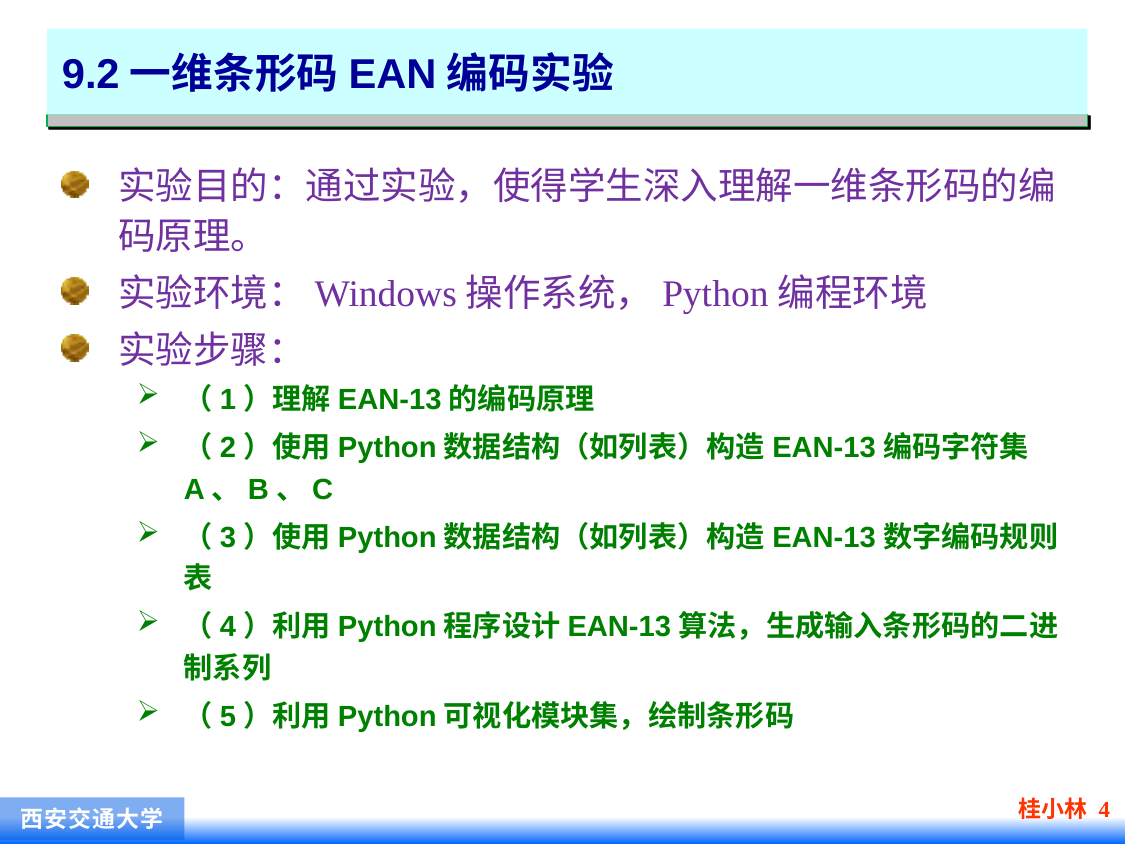

# 9.2一维条形码EAN编码实验
实验目的：通过实验，使得学生深入理解一维条形码的编码原理。
实验环境：Windows操作系统，Python编程环境
实验步骤：
（1）理解EAN-13的编码原理
（2）使用Python数据结构（如列表）构造EAN-13编码字符集A、B、C
（3）使用Python数据结构（如列表）构造EAN-13数字编码规则表
（4）利用Python程序设计EAN-13算法，生成输入条形码的二进制系列
（5）利用Python可视化模块集，绘制条形码

桂小林 4